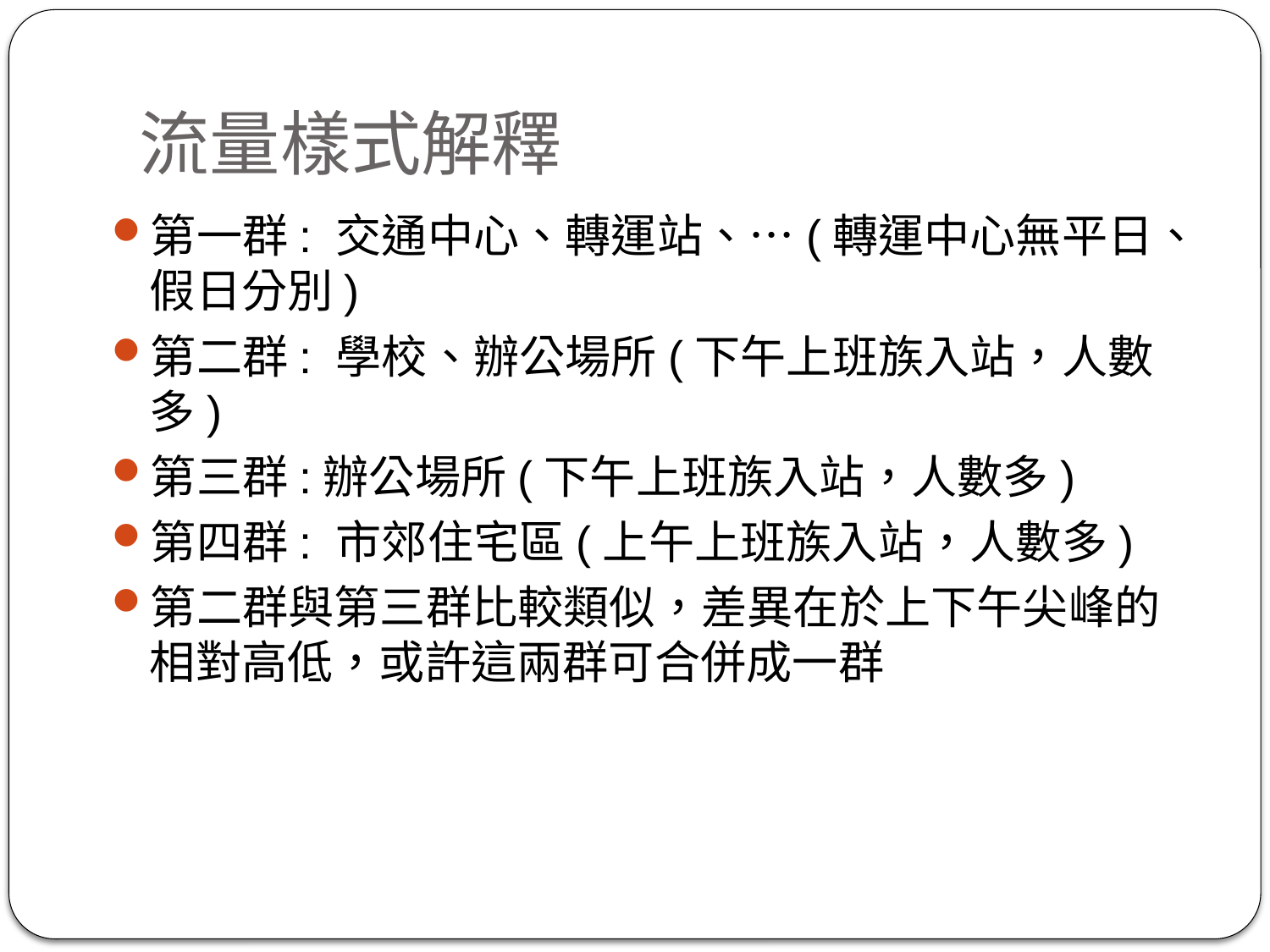

# 流量樣式解釋
第一群: 交通中心、轉運站、…(轉運中心無平日、假日分別)
第二群: 學校、辦公場所(下午上班族入站，人數多)
第三群:辦公場所(下午上班族入站，人數多)
第四群: 市郊住宅區(上午上班族入站，人數多)
第二群與第三群比較類似，差異在於上下午尖峰的相對高低，或許這兩群可合併成一群